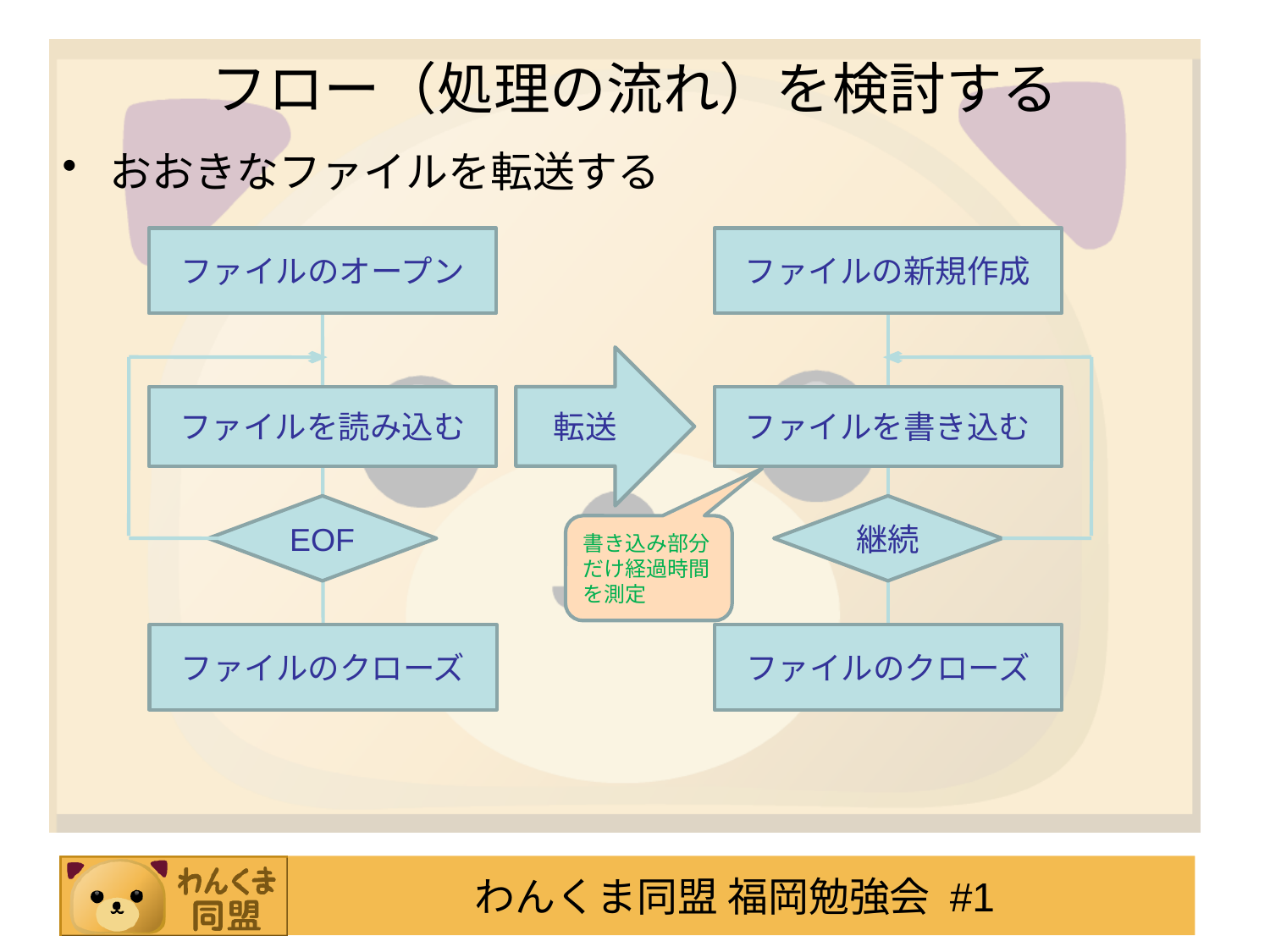

# フロー（処理の流れ）を検討する
おおきなファイルを転送する

ファイルのオープン
ファイルの新規作成
転送
ファイルを読み込む
ファイルを書き込む
EOF
継続
書き込み部分だけ経過時間を測定
ファイルのクローズ
ファイルのクローズ